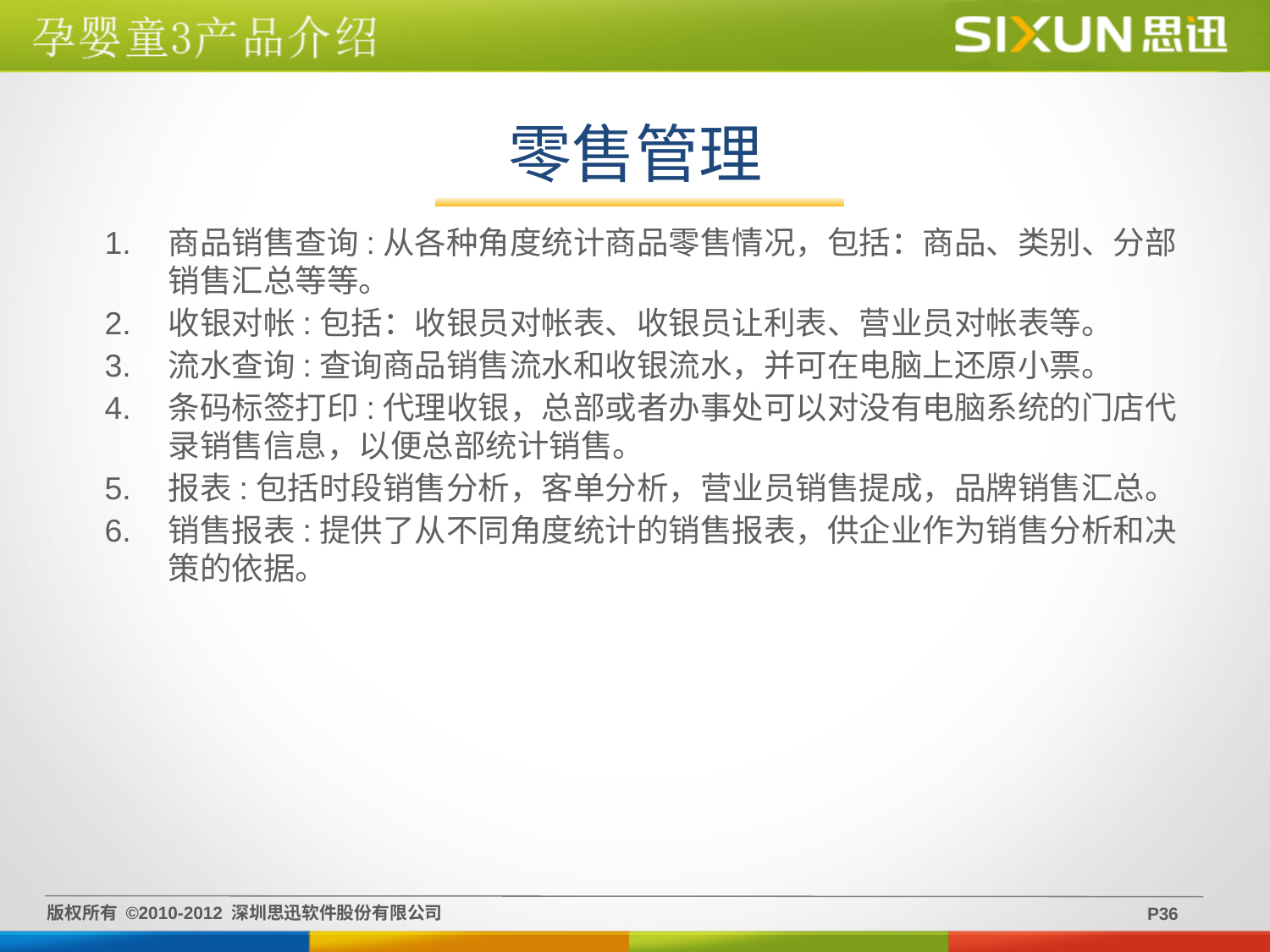

零售管理

商品销售查询:从各种角度统计商品零售情况，包括：商品、类别、分部销售汇总等等。
收银对帐:包括：收银员对帐表、收银员让利表、营业员对帐表等。
流水查询:查询商品销售流水和收银流水，并可在电脑上还原小票。
条码标签打印:代理收银，总部或者办事处可以对没有电脑系统的门店代录销售信息，以便总部统计销售。
报表:包括时段销售分析，客单分析，营业员销售提成，品牌销售汇总。
销售报表:提供了从不同角度统计的销售报表，供企业作为销售分析和决策的依据。